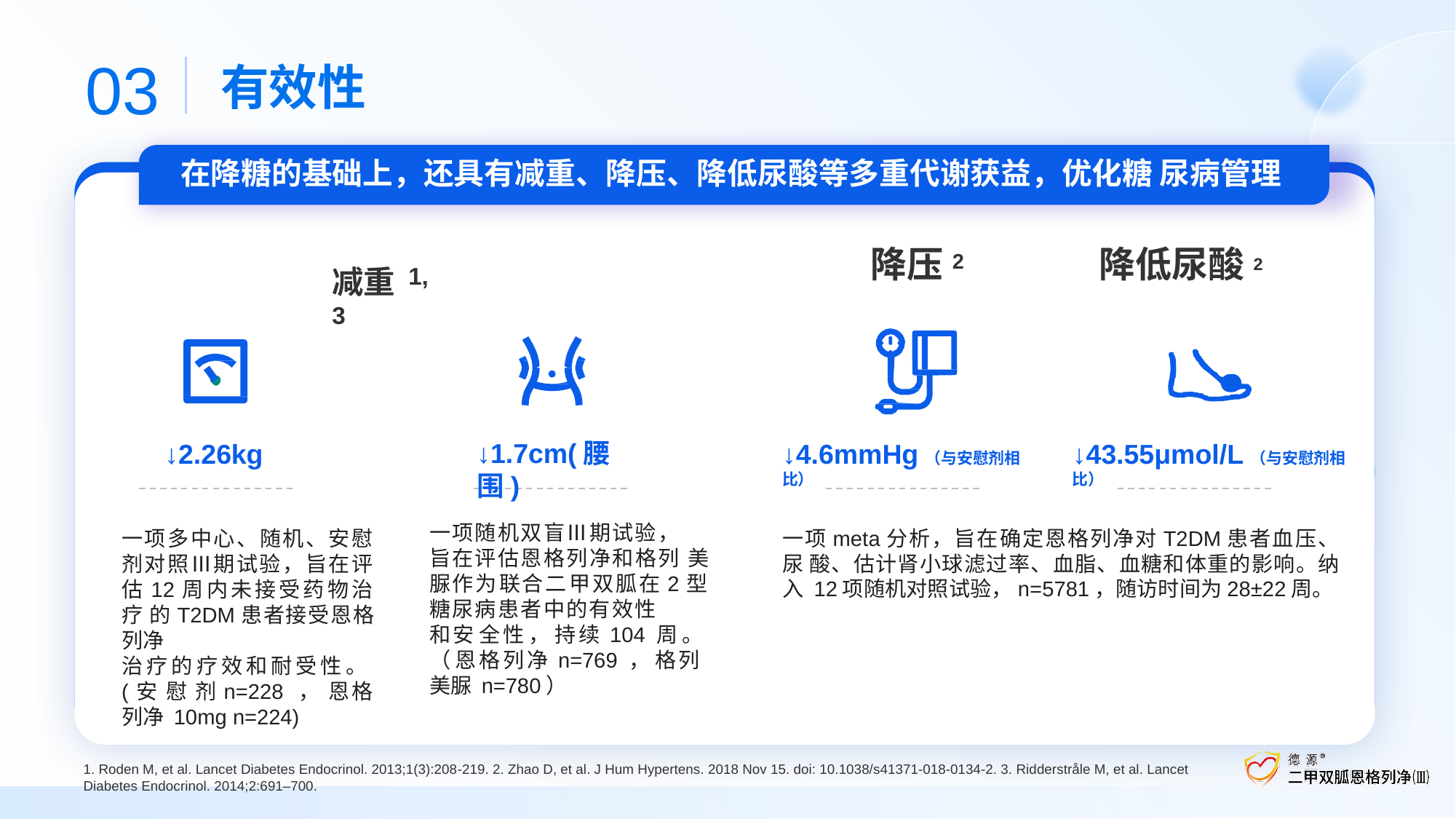

03
有效性
在降糖的基础上，还具有减重、降压、降低尿酸等多重代谢获益，优化糖 尿病管理

减重1, 3
降压2                      降低尿酸2

↓1.7cm(腰围)
↓2.26kg
↓4.6mmHg（与安慰剂相比）
↓43.55μmol/L（与安慰剂相比）

一项随机双盲Ⅲ期试验，
旨在评估恩格列净和格列 美脲作为联合二甲双胍在2型糖尿病患者中的有效性
和安 全性 ， 持续 104 周 。
（ 恩格列净 n=769 ， 格列
美脲 n=780）
一项meta分析，旨在确定恩格列净对T2DM患者血压、尿 酸、估计肾小球滤过率、血脂、血糖和体重的影响。纳入 12项随机对照试验，n=5781，随访时间为28±22周。
一项多中心、随机、安慰 剂对照Ⅲ期试验，旨在评 估12周内未接受药物治疗 的T2DM患者接受恩格列净
治疗的疗效和耐受性。(安 慰剂n=228 ， 恩格列净 10mg n=224)
1. Roden M, et al. Lancet Diabetes Endocrinol. 2013;1(3):208-219. 2. Zhao D, et al. J Hum Hypertens. 2018 Nov 15. doi: 10.1038/s41371-018-0134-2. 3. Ridderstråle M, et al. Lancet Diabetes Endocrinol. 2014;2:691‒700.